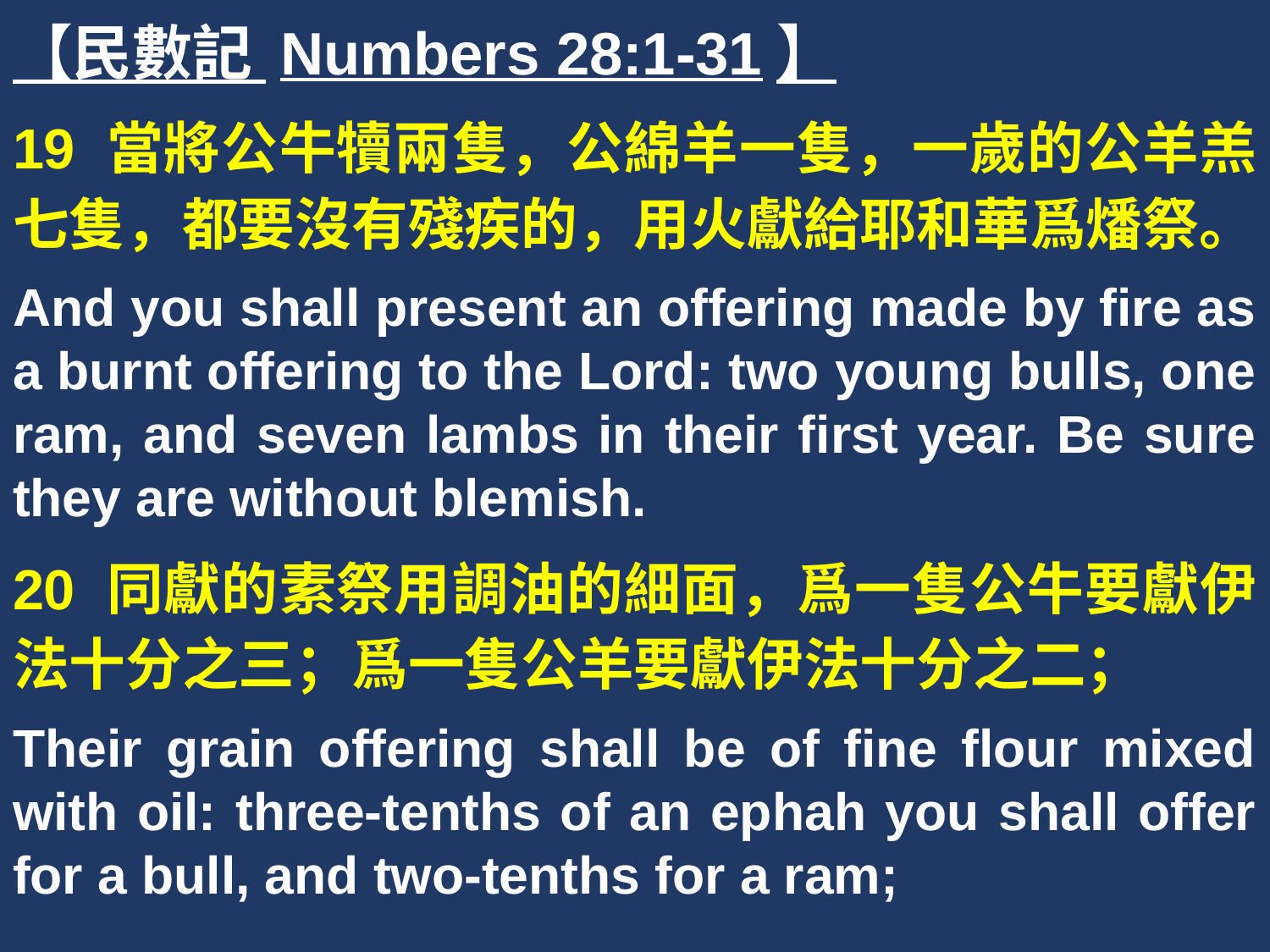

【民數記 Numbers 28:1-31】
19 當將公牛犢兩隻，公綿羊一隻，一歲的公羊羔七隻，都要沒有殘疾的，用火獻給耶和華爲燔祭。
And you shall present an offering made by fire as a burnt offering to the Lord: two young bulls, one ram, and seven lambs in their first year. Be sure they are without blemish.
20 同獻的素祭用調油的細面，爲一隻公牛要獻伊法十分之三；爲一隻公羊要獻伊法十分之二；
Their grain offering shall be of fine flour mixed with oil: three-tenths of an ephah you shall offer for a bull, and two-tenths for a ram;